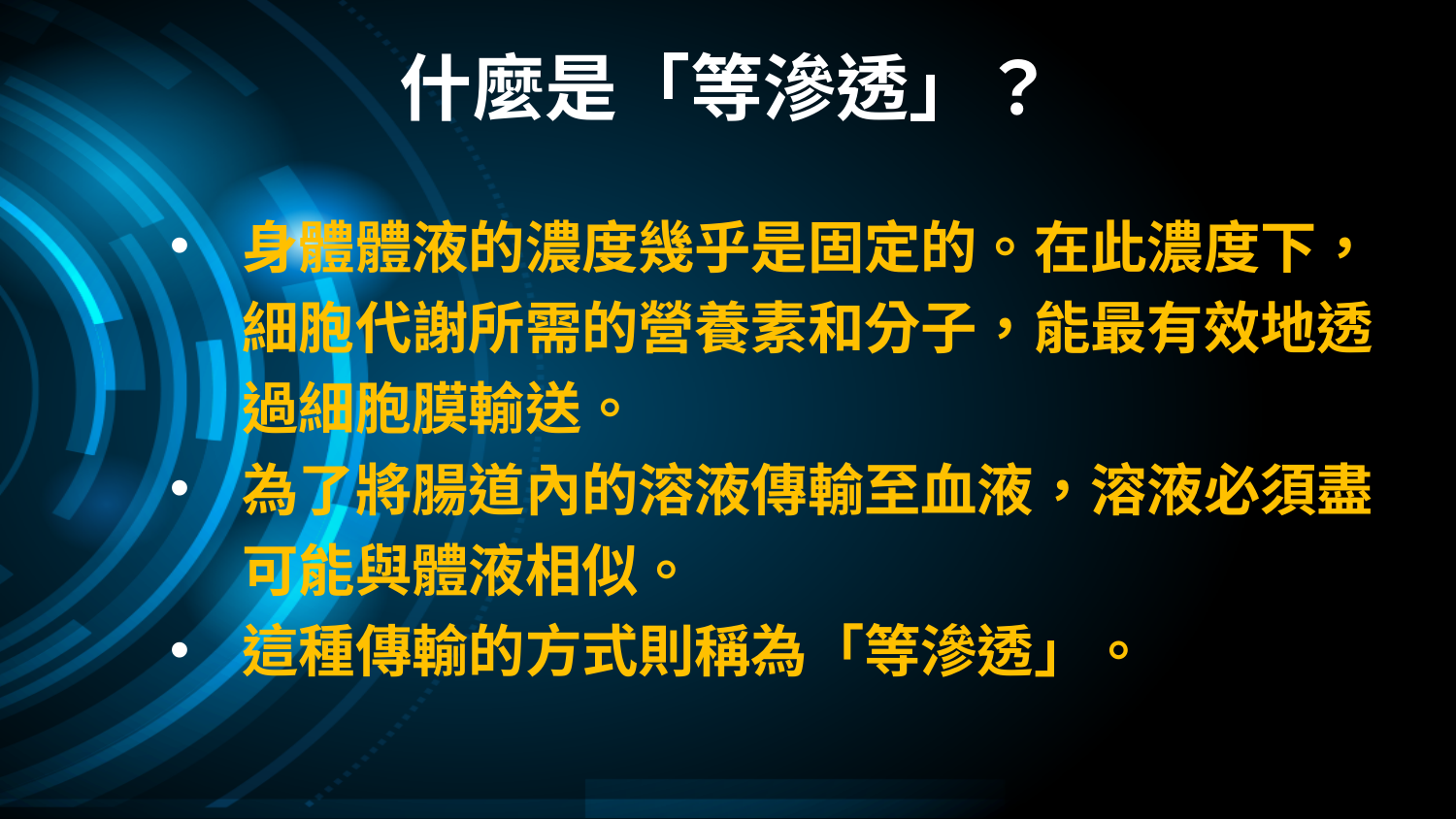

# 什麼是「等滲透」？
身體體液的濃度幾乎是固定的。在此濃度下，細胞代謝所需的營養素和分子，能最有效地透過細胞膜輸送。
為了將腸道內的溶液傳輸至血液，溶液必須盡可能與體液相似。
這種傳輸的方式則稱為「等滲透」。